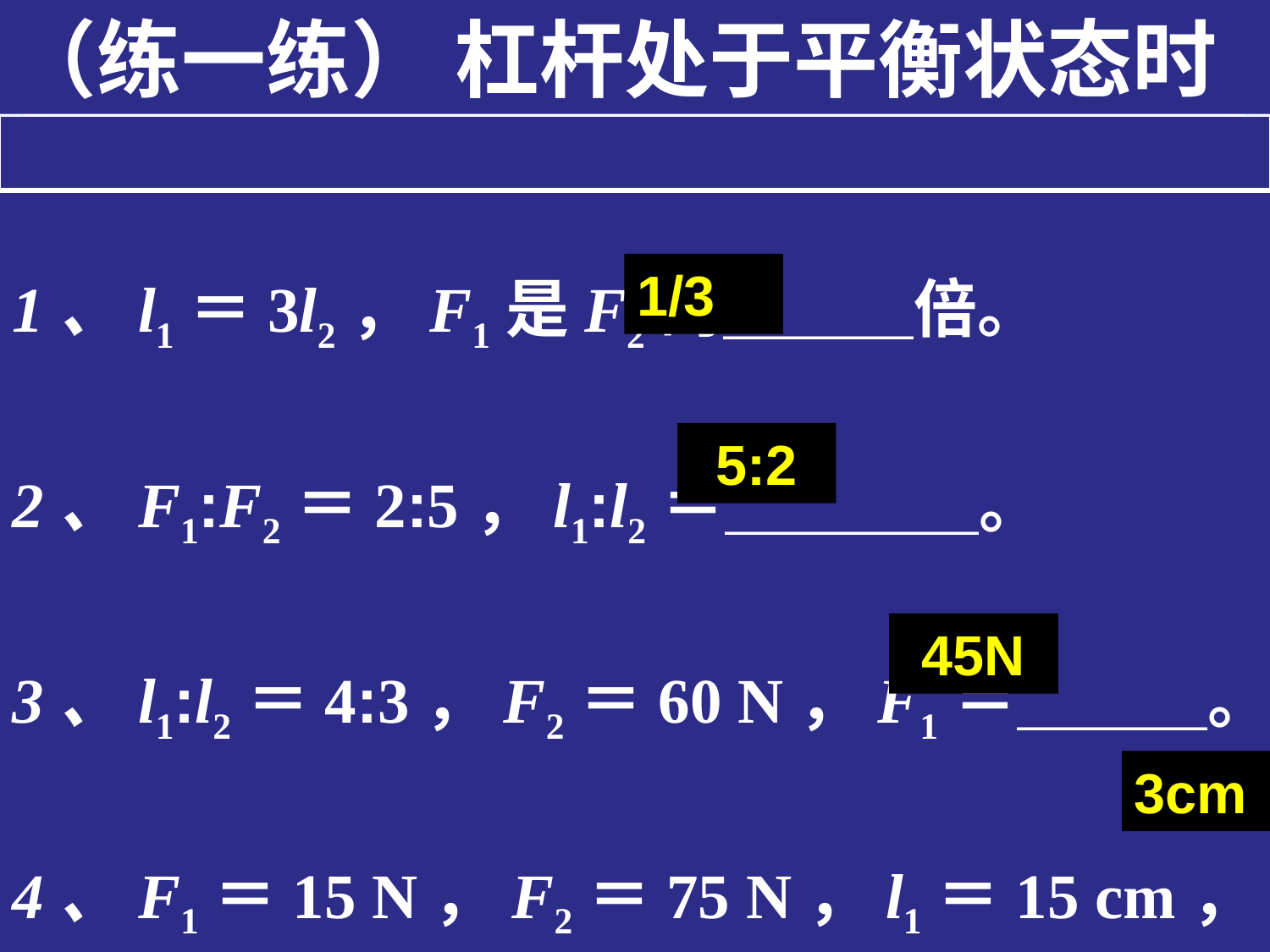

（练一练） 杠杆处于平衡状态时
|  |
| --- |

1、l1＝3l2，F1是F2的＿＿＿倍。

2、F1:F2＝2:5，l1:l2＝＿＿＿＿。

3、l1:l2＝4:3，F2＝60 N，F1＝＿＿＿。

4、F1＝15 N，F2＝75 N，l1＝15 cm，l2＝＿

1/3
5:2
45N
3cm